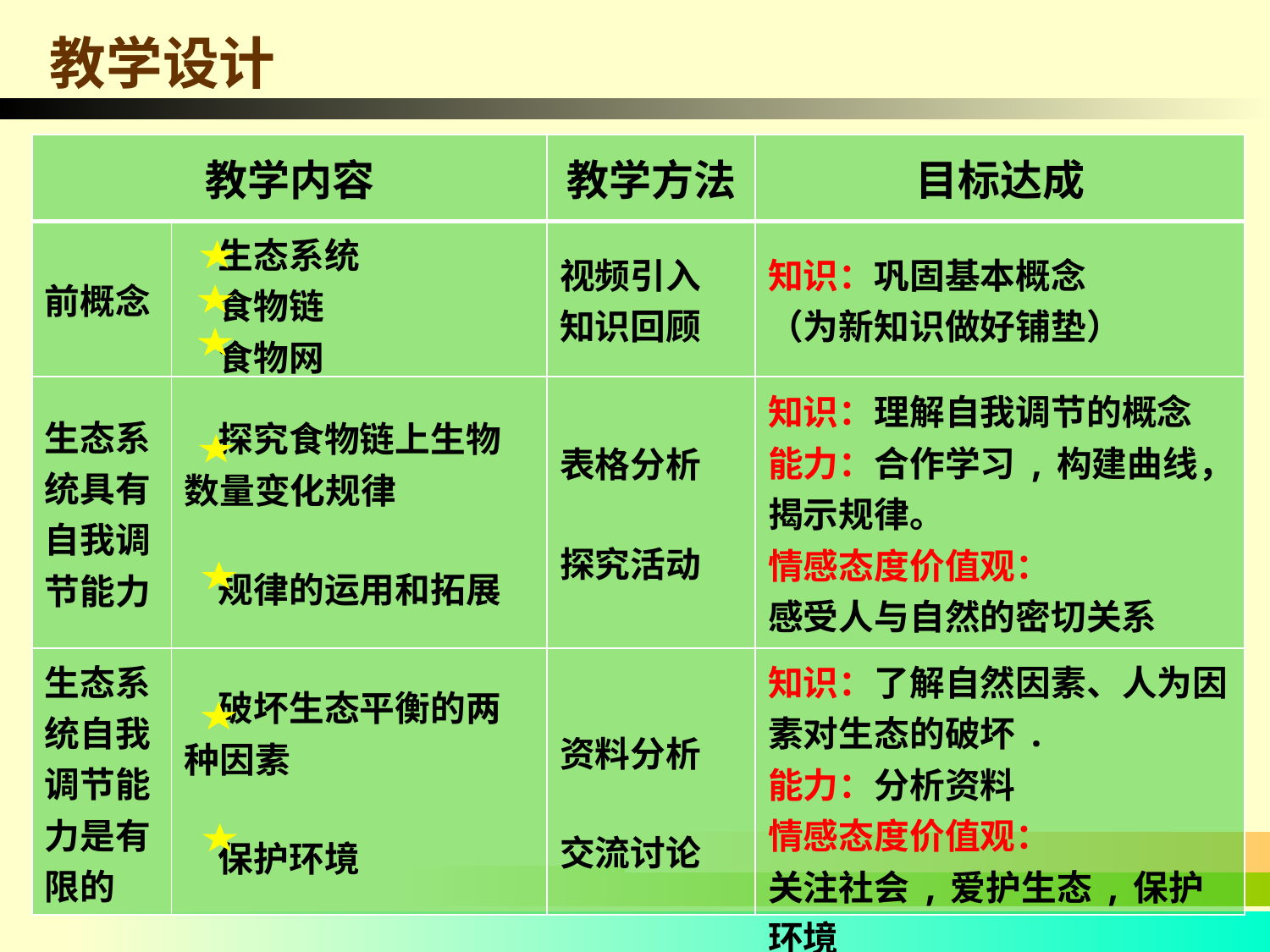

教学设计

| 教学内容 |  | 教学方法 | 目标达成 |
| --- | --- | --- | --- |
| 前概念 | 生态系统 食物链 食物网 | 视频引入 知识回顾 | 知识：巩固基本概念 （为新知识做好铺垫） |
| 生态系统具有自我调节能力 | 探究食物链上生物数量变化规律 规律的运用和拓展 | 表格分析 探究活动 | 知识：理解自我调节的概念 能力：合作学习,构建曲线，揭示规律。 情感态度价值观： 感受人与自然的密切关系 |
| 生态系统自我调节能力是有限的 | 破坏生态平衡的两种因素 保护环境 | 资料分析 交流讨论 | 知识：了解自然因素、人为因素对生态的破坏. 能力：分析资料 情感态度价值观： 关注社会,爱护生态,保护环境 |